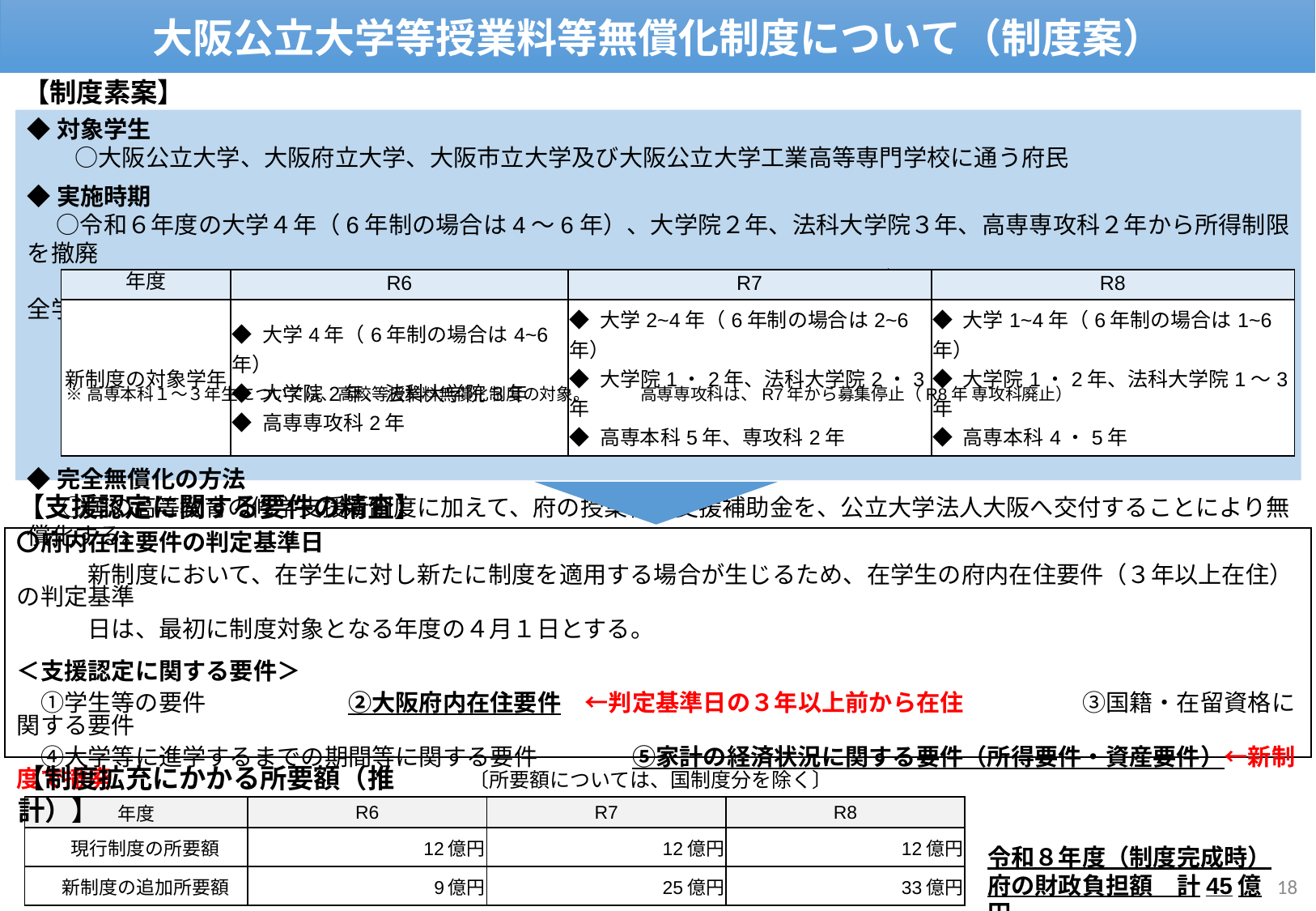

大阪公立大学等授業料等無償化制度について（制度案）
【制度素案】
◆対象学生
　　○大阪公立大学、大阪府立大学、大阪市立大学及び大阪公立大学工業高等専門学校に通う府民
◆実施時期
　 ○令和６年度の大学４年（6年制の場合は4～6年）、大学院２年、法科大学院３年、高専専攻科２年から所得制限を撤廃
　　　し、令和８年度に全学年で授業料等の完全無償化をめざす。（大学生の例｜R6: 4年生→ R7: 2～4年生→ R8: 全学年）

◆完全無償化の方法
 　○国の高等教育の修学支援新制度に加えて、府の授業料等支援補助金を、公立大学法人大阪へ交付することにより無償化する。

| 年度 | R6 | R7 | R8 |
| --- | --- | --- | --- |
| 新制度の対象学年 | ◆ 大学4年（6年制の場合は4~6年） ◆ 大学院2年、法科大学院3年 ◆ 高専専攻科2年 | ◆ 大学2~4年（6年制の場合は2~6年） ◆ 大学院1・2年、法科大学院2・3年 ◆ 高専本科5年、専攻科2年 | ◆ 大学1~4年（6年制の場合は1~6年） ◆ 大学院1・2年、法科大学院1～3年 ◆ 高専本科4・5年 |
※高専本科１～３年生については、高校等授業料無償化制度の対象。　　　高専専攻科は、R7年から募集停止（R8年 専攻科廃止）

【支援認定に関する要件の精査】
〇府内在住要件の判定基準日
　　　新制度において、在学生に対し新たに制度を適用する場合が生じるため、在学生の府内在住要件（３年以上在住）の判定基準
　　　日は、最初に制度対象となる年度の４月１日とする。
＜支援認定に関する要件＞
　①学生等の要件　　　　　　②大阪府内在住要件　←判定基準日の３年以上前から在住　　　　　③国籍・在留資格に関する要件
　④大学等に進学するまでの期間等に関する要件　　　　⑤家計の経済状況に関する要件（所得要件・資産要件）←新制度で撤廃
　⑥学業成績等に関する要件

【制度拡充にかかる所要額（推計）】
〔所要額については、国制度分を除く〕

| 年度 | R6 | R7 | R8 |
| --- | --- | --- | --- |
| 現行制度の所要額 | 12億円 | 12億円 | 12億円 |
| 新制度の追加所要額 | 9億円 | 25億円 | 33億円 |
令和８年度（制度完成時）
府の財政負担額　計45億円
18